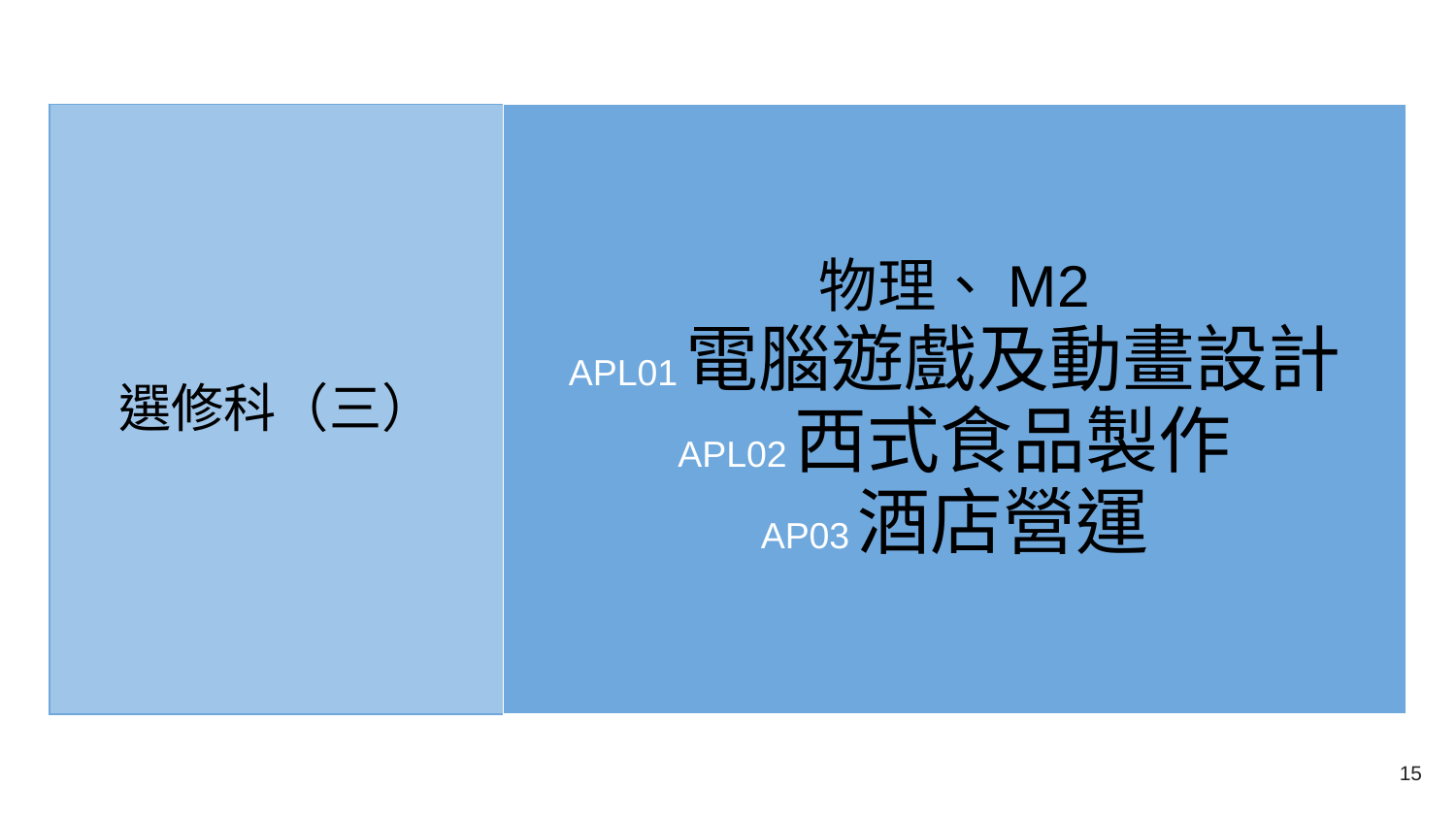

| 選修科（三） | 物理、M2 APL01電腦遊戲及動畫設計 APL02西式食品製作 AP03酒店營運 |
| --- | --- |
15